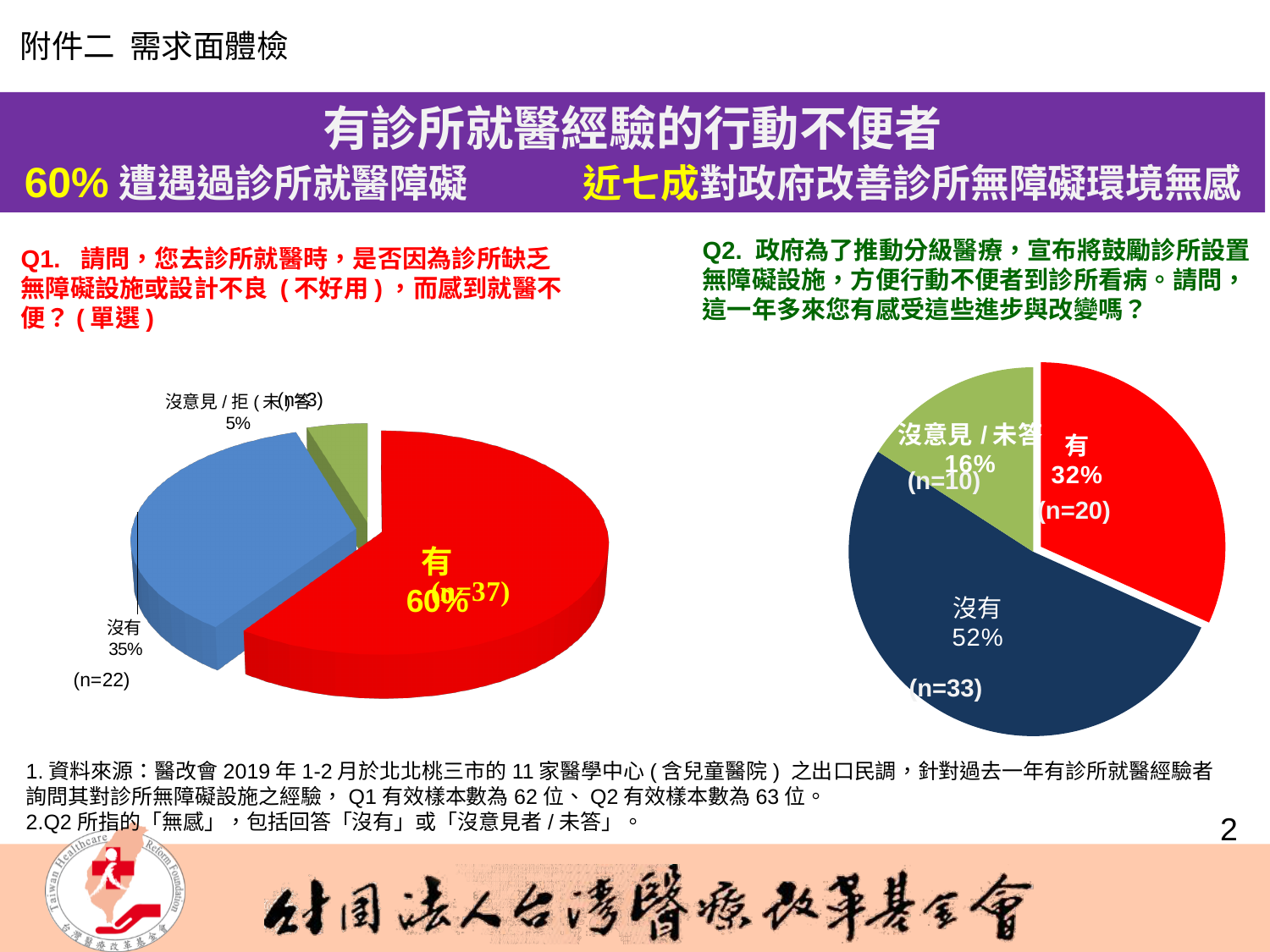

附件二  需求面體檢
有診所就醫經驗的行動不便者
 60%遭遇過診所就醫障礙             近七成對政府改善診所無障礙環境無感
Q2. 政府為了推動分級醫療，宣布將鼓勵診所設置無障礙設施，方便行動不便者到診所看病。請問，這一年多來您有感受這些進步與改變嗎？
Q1.  請問，您去診所就醫時，是否因為診所缺乏無障礙設施或設計不良 (不好用)，而感到就醫不便？(單選)

### Chart

| Category |  |
|---|---|
| (01)有 | 20.0 |
| (02)沒有 | 33.0 |
| (3)沒意見/拒(未)答/其他 | 10.0 |

[unsupported chart]

(n=10)
(n=20)
(n=33)
1.資料來源：醫改會2019年1-2月於北北桃三市的11家醫學中心(含兒童醫院) 之出口民調，針對過去一年有診所就醫經驗者詢問其對診所無障礙設施之經驗，Q1有效樣本數為62位、Q2有效樣本數為63位。
2.Q2所指的「無感」，包括回答「沒有」或「沒意見者/未答」。
2